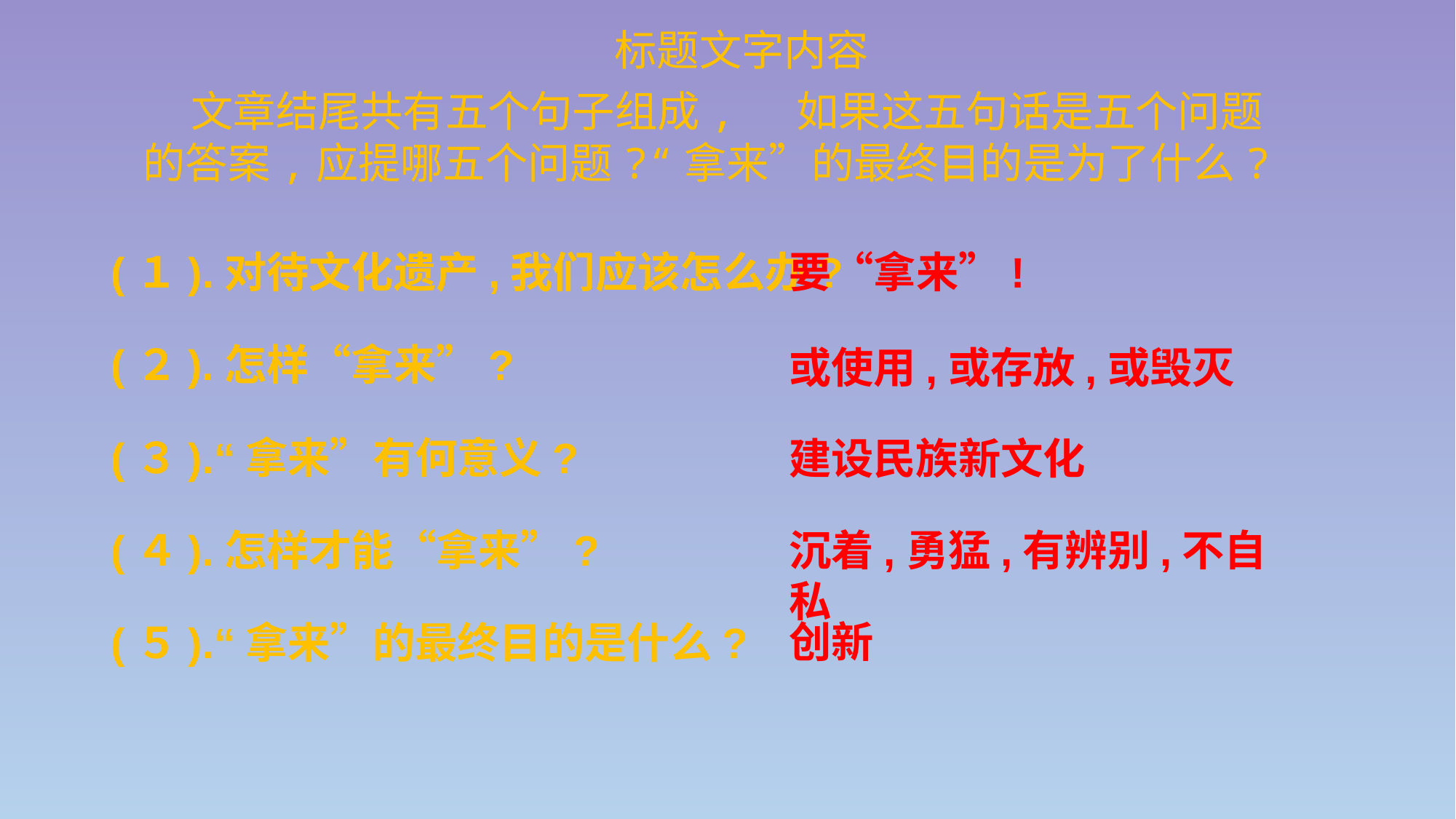

标题文字内容
    文章结尾共有五个句子组成,  如果这五句话是五个问题的答案,应提哪五个问题?“拿来”的最终目的是为了什么?
(１).对待文化遗产,我们应该怎么办?
要“拿来”!
(２).怎样“拿来”?
或使用,或存放,或毁灭
(３).“拿来”有何意义?
建设民族新文化
(４).怎样才能“拿来”?
沉着,勇猛,有辨别,不自私
创新
(５).“拿来”的最终目的是什么?